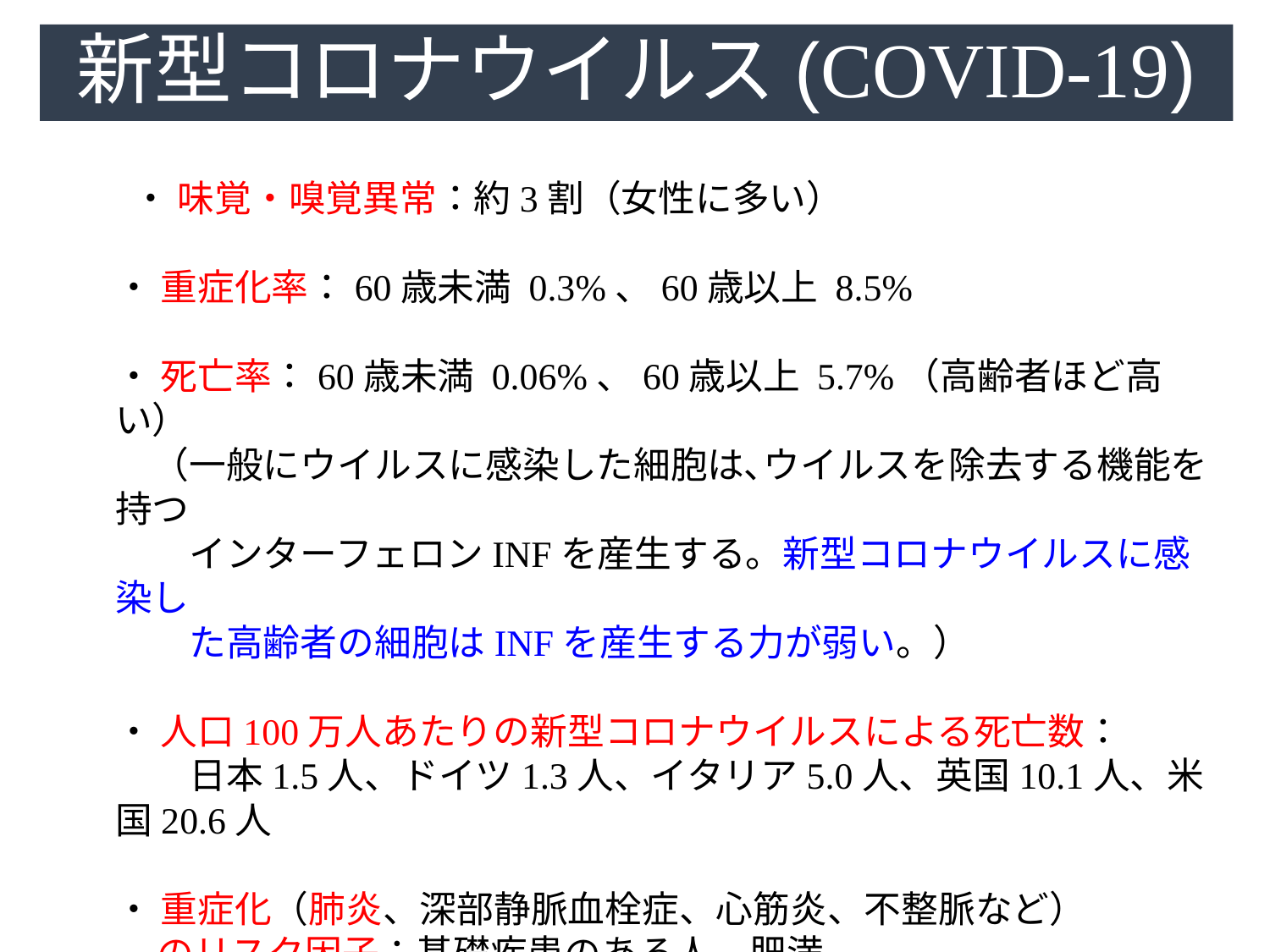

# 新型コロナウイルス(COVID-19)
 ・ 味覚・嗅覚異常：約3割（女性に多い）

・ 重症化率：60歳未満 0.3%、60歳以上 8.5%

・ 死亡率：60歳未満 0.06%、60歳以上 5.7%（高齢者ほど高い）
　（一般にウイルスに感染した細胞は､ウイルスを除去する機能を持つ
　　インターフェロンINFを産生する。新型コロナウイルスに感染し
　　た高齢者の細胞はINFを産生する力が弱い。）

・ 人口100万人あたりの新型コロナウイルスによる死亡数：
　　日本1.5人、ドイツ1.3人、イタリア5.0人、英国10.1人、米国20.6人

・ 重症化（肺炎、深部静脈血栓症、心筋炎、不整脈など）
    のリスク因子：基礎疾患のある人、肥満

・ 小児の後遺症：疲労感 (84%)、頭痛 (78%)、嗅覚消失 (78%)など。
　　　　　　　　長期間にわたることは比較的少ない。